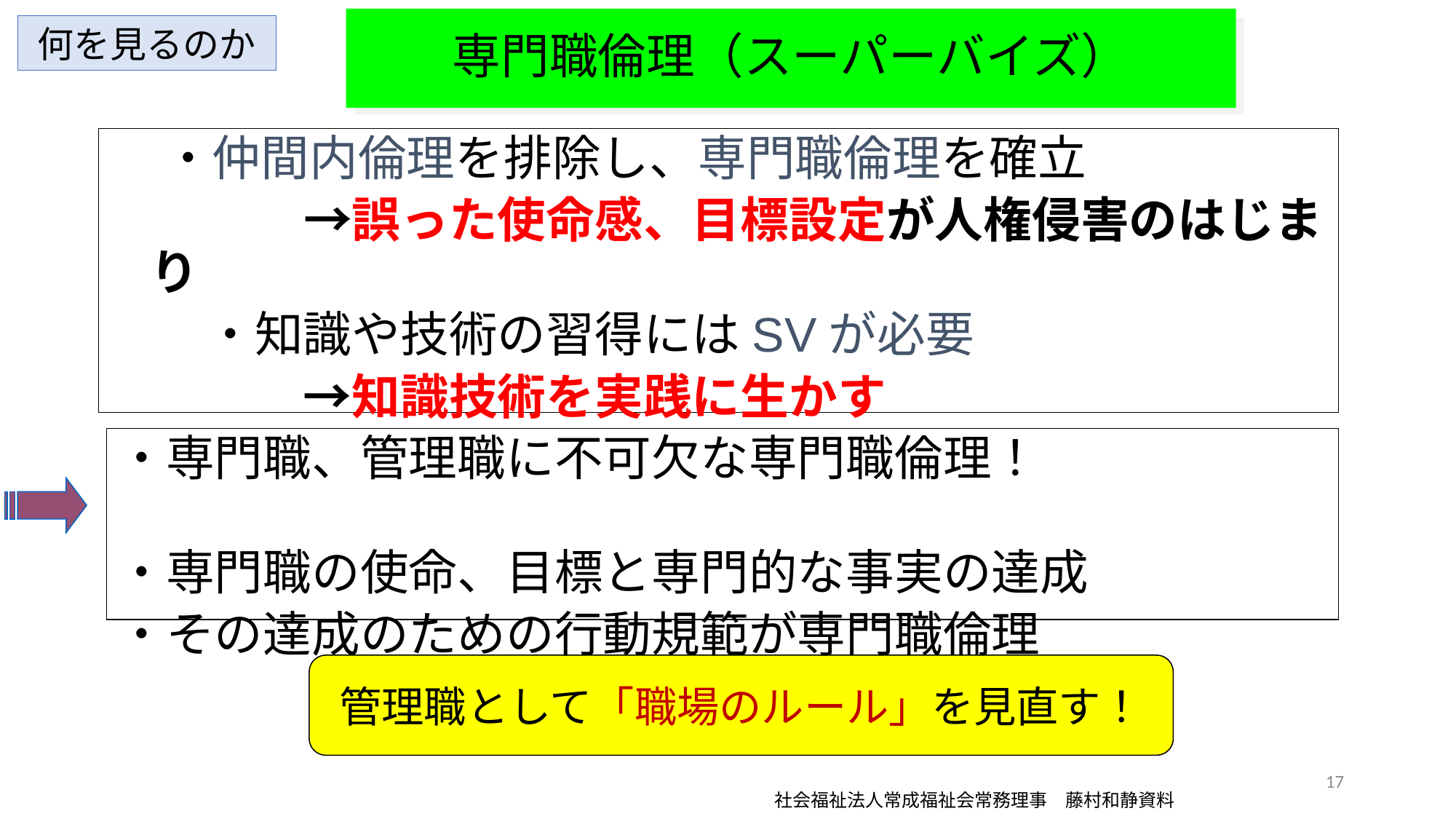

# 専門職倫理（スーパーバイズ）
何を見るのか
・仲間内倫理を排除し、専門職倫理を確立
　　　　→誤った使命感、目標設定が人権侵害のはじまり
　　・知識や技術の習得にはSVが必要
　　　　→知識技術を実践に生かす

・専門職、管理職に不可欠な専門職倫理！
・専門職の使命、目標と専門的な事実の達成
・その達成のための行動規範が専門職倫理

管理職として「職場のルール」を見直す！
17
社会福祉法人常成福祉会常務理事　藤村和静資料